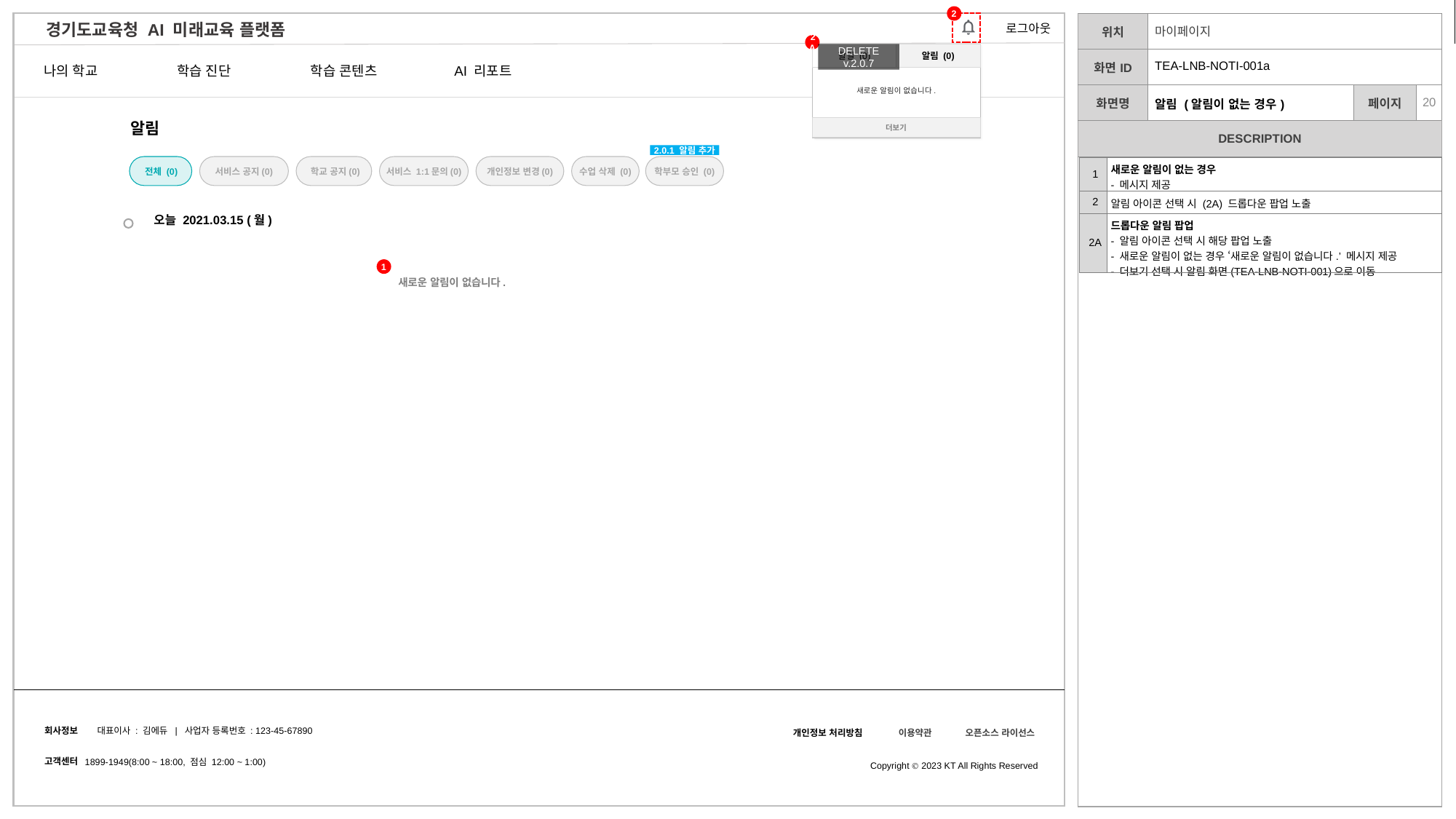

| Ver | Description |
| --- | --- |
| 2.0.1 | 알림 카테고리 ‘학부모 승인’ 추가 |
2

|  | 마이페이지 |  |  |
| --- | --- | --- | --- |
|  | TEA-LNB-NOTI-001a |  |  |
|  | 알림 (알림이 없는 경우) |  |  |
2A
할일 (0)
알림 (0)

새로운 알림이 없습니다.
더보기
DELETE v.2.0.7
알림
2.0.1 알림 추가

전체 (0)

서비스 공지(0)

학교 공지(0)

서비스 1:1문의(0)

개인정보 변경(0)

수업 삭제 (0)

학부모 승인 (0)
| 1 | 새로운 알림이 없는 경우 - 메시지 제공 |
| --- | --- |
| 2 | 알림 아이콘 선택 시 (2A) 드롭다운 팝업 노출 |
| 2A | 드롭다운 알림 팝업 - 알림 아이콘 선택 시 해당 팝업 노출 - 새로운 알림이 없는 경우 ‘새로운 알림이 없습니다.’ 메시지 제공 - 더보기 선택 시 알림 화면(TEA-LNB-NOTI-001)으로 이동 |
오늘 2021.03.15 (월)

1
새로운 알림이 없습니다.
회사정보
대표이사 : 김에듀  |  사업자 등록번호 : 123-45-67890
개인정보 처리방침
이용약관
오픈소스 라이선스
고객센터
1899-1949(8:00 ~ 18:00, 점심 12:00 ~ 1:00)
Copyright Ⓒ 2023 KT All Rights Reserved